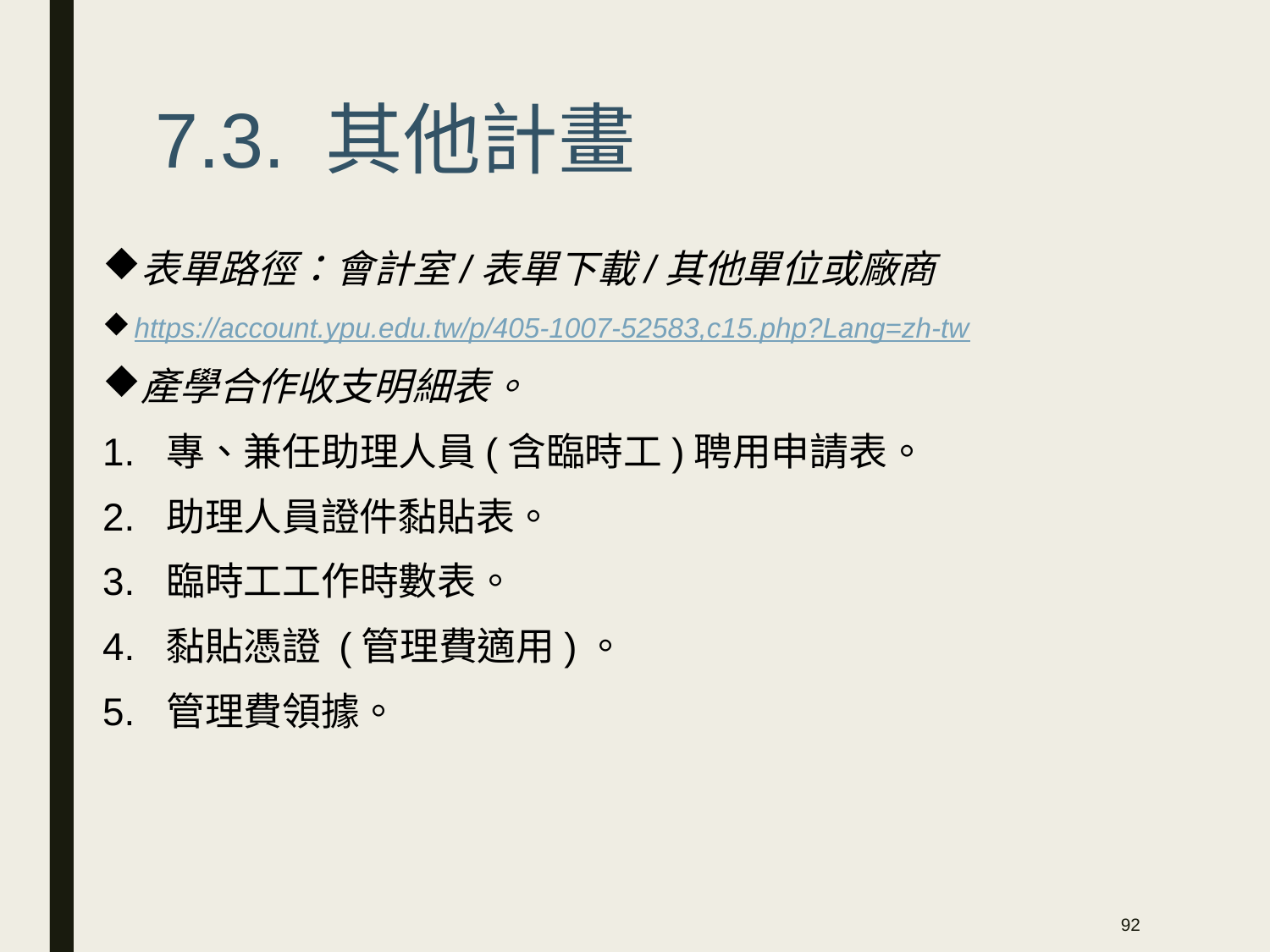

# 7.3. 其他計畫
表單路徑：會計室/表單下載/其他單位或廠商
https://account.ypu.edu.tw/p/405-1007-52583,c15.php?Lang=zh-tw
產學合作收支明細表。
專、兼任助理人員(含臨時工)聘用申請表。
助理人員證件黏貼表。
臨時工工作時數表。
黏貼憑證 (管理費適用)。
管理費領據。

92